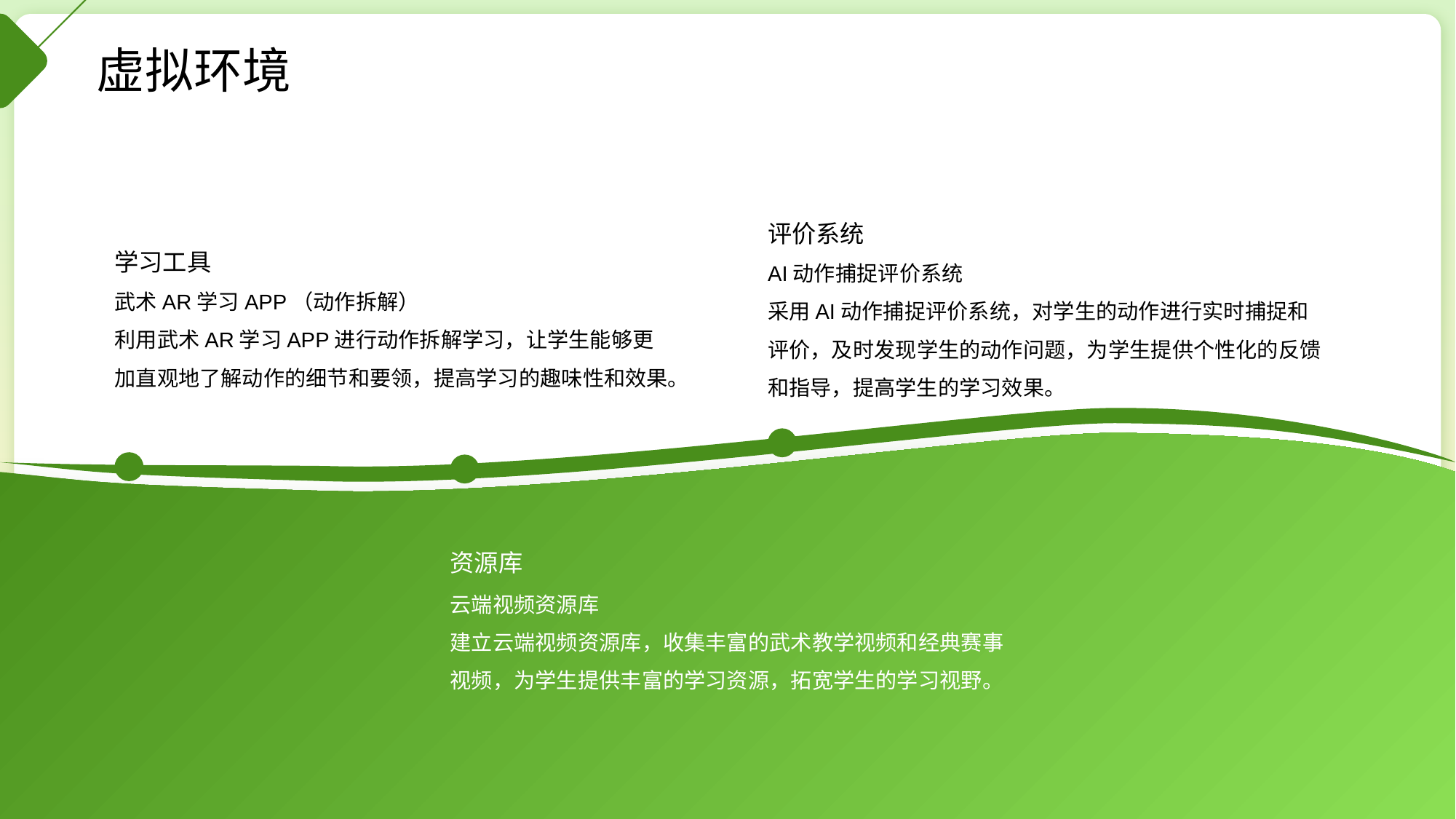

虚拟环境
评价系统
学习工具
AI动作捕捉评价系统
采用AI动作捕捉评价系统，对学生的动作进行实时捕捉和评价，及时发现学生的动作问题，为学生提供个性化的反馈和指导，提高学生的学习效果。
武术AR学习APP（动作拆解）
利用武术AR学习APP进行动作拆解学习，让学生能够更加直观地了解动作的细节和要领，提高学习的趣味性和效果。

资源库
云端视频资源库
建立云端视频资源库，收集丰富的武术教学视频和经典赛事视频，为学生提供丰富的学习资源，拓宽学生的学习视野。